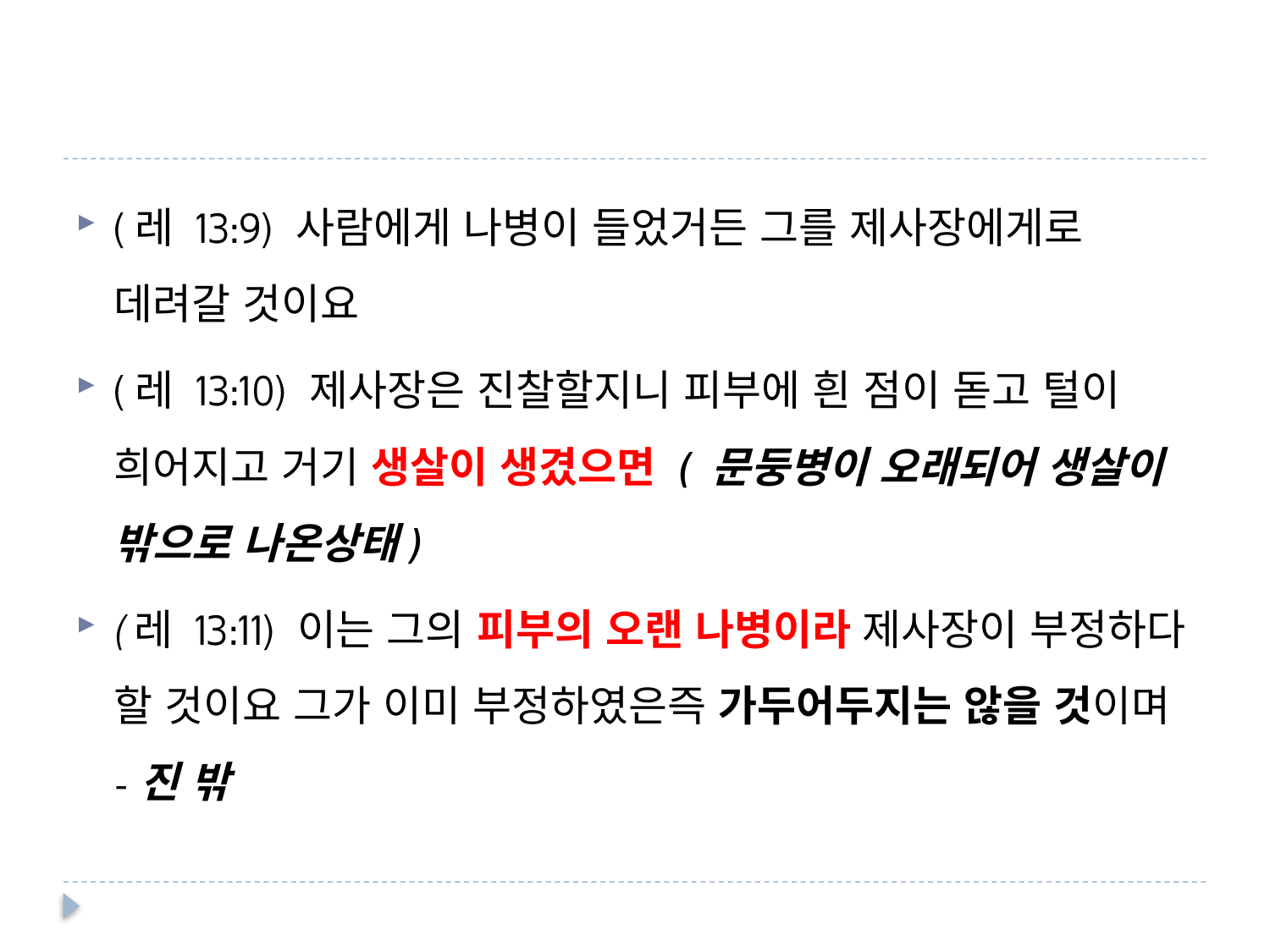

#
(레 13:9) 사람에게 나병이 들었거든 그를 제사장에게로 데려갈 것이요
(레 13:10) 제사장은 진찰할지니 피부에 흰 점이 돋고 털이 희어지고 거기 생살이 생겼으면 ( 문둥병이 오래되어 생살이 밖으로 나온상태)
(레 13:11) 이는 그의 피부의 오랜 나병이라 제사장이 부정하다 할 것이요 그가 이미 부정하였은즉 가두어두지는 않을 것이며-진 밖